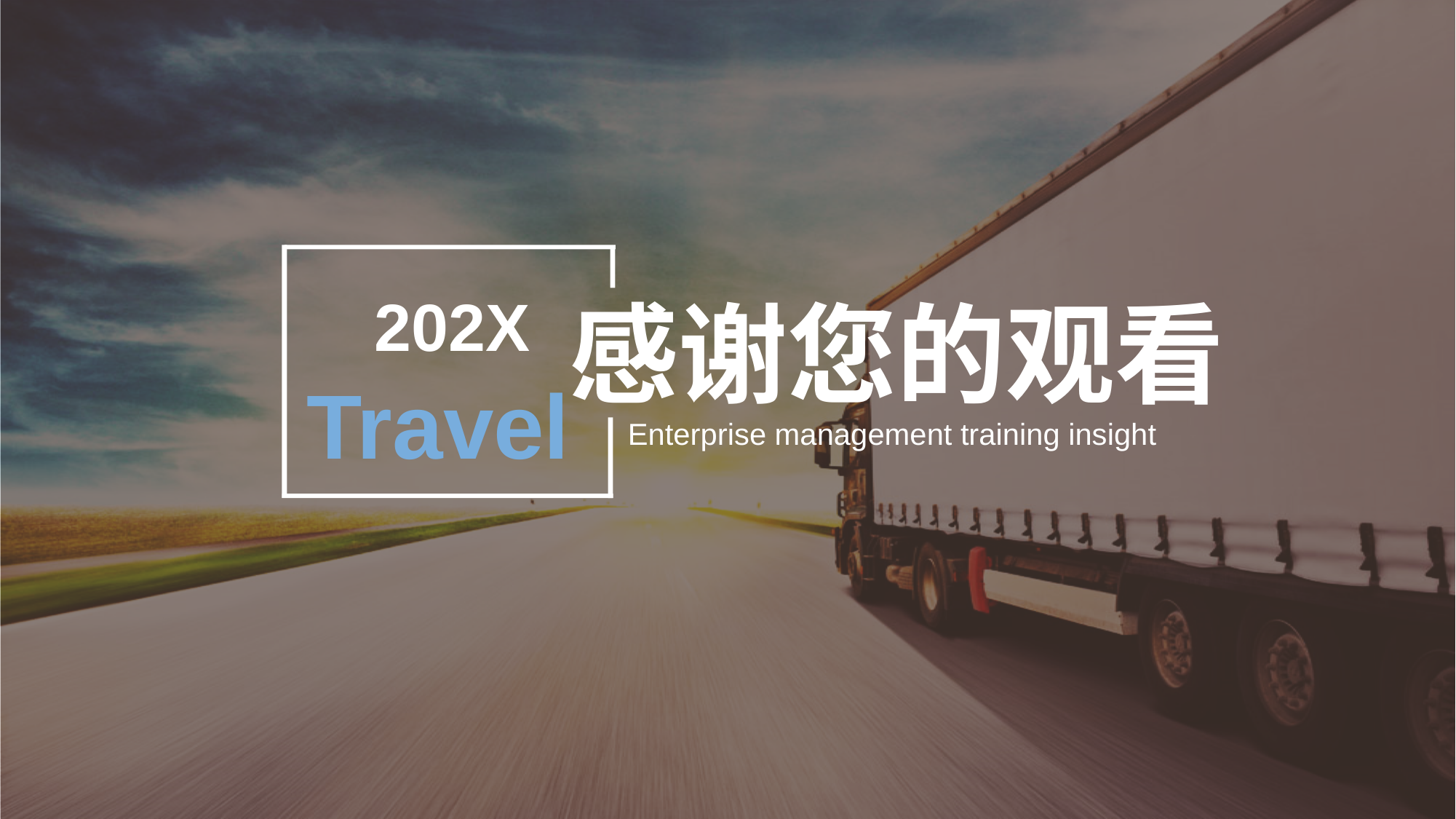

202X
感谢您的观看
Travel
Enterprise management training insight